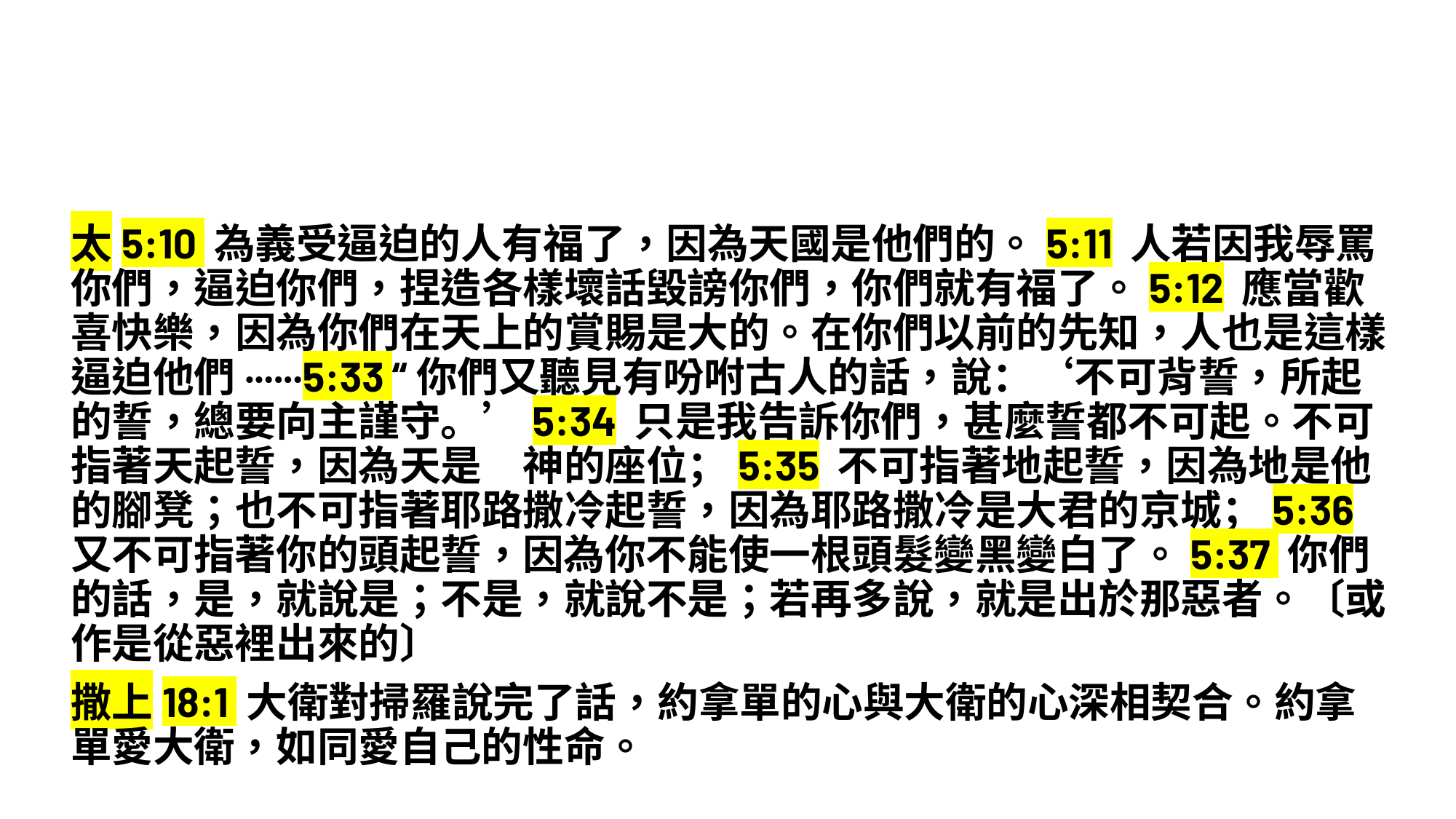

太5:10 為義受逼迫的人有福了，因為天國是他們的。5:11 人若因我辱罵你們，逼迫你們，捏造各樣壞話毀謗你們，你們就有福了。5:12 應當歡喜快樂，因為你們在天上的賞賜是大的。在你們以前的先知，人也是這樣逼迫他們······5:33 “你們又聽見有吩咐古人的話，說：‘不可背誓，所起的誓，總要向主謹守。’5:34 只是我告訴你們，甚麼誓都不可起。不可指著天起誓，因為天是　神的座位；5:35 不可指著地起誓，因為地是他的腳凳；也不可指著耶路撒冷起誓，因為耶路撒冷是大君的京城；5:36 又不可指著你的頭起誓，因為你不能使一根頭髮變黑變白了。5:37 你們的話，是，就說是；不是，就說不是；若再多說，就是出於那惡者。〔或作是從惡裡出來的〕
撒上18:1 大衛對掃羅說完了話，約拿單的心與大衛的心深相契合。約拿單愛大衛，如同愛自己的性命。